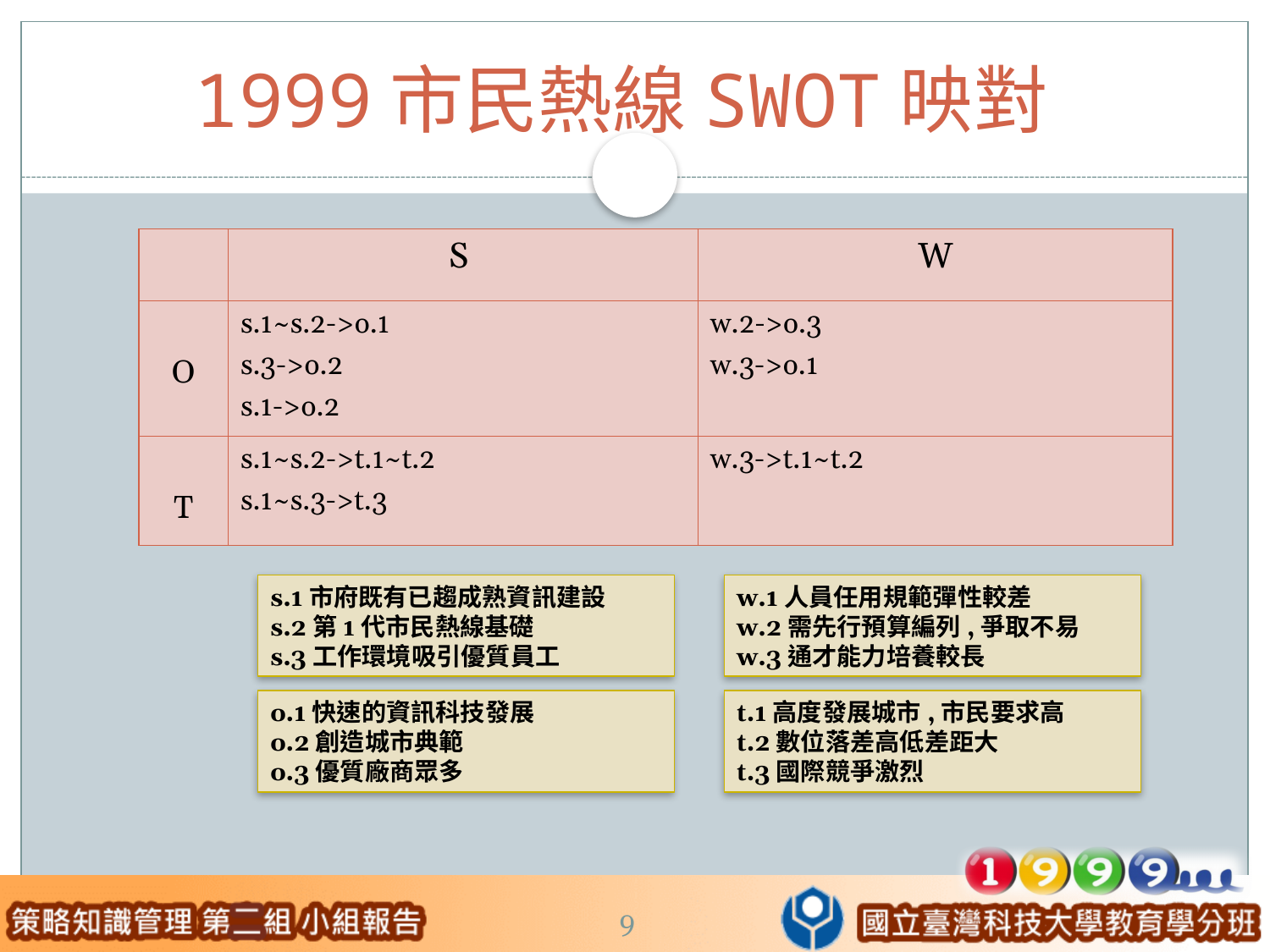

# 1999市民熱線SWOT映對
|  | S | W |
| --- | --- | --- |
| O | s.1~s.2->o.1 s.3->o.2 s.1->o.2 | w.2->o.3 w.3->o.1 |
| T | s.1~s.2->t.1~t.2 s.1~s.3->t.3 | w.3->t.1~t.2 |
s.1市府既有已趨成熟資訊建設
s.2第1代市民熱線基礎
s.3工作環境吸引優質員工
w.1人員任用規範彈性較差
w.2需先行預算編列,爭取不易
w.3通才能力培養較長
o.1快速的資訊科技發展
o.2創造城市典範
o.3優質廠商眾多
t.1高度發展城市,市民要求高
t.2數位落差高低差距大
t.3國際競爭激烈
9